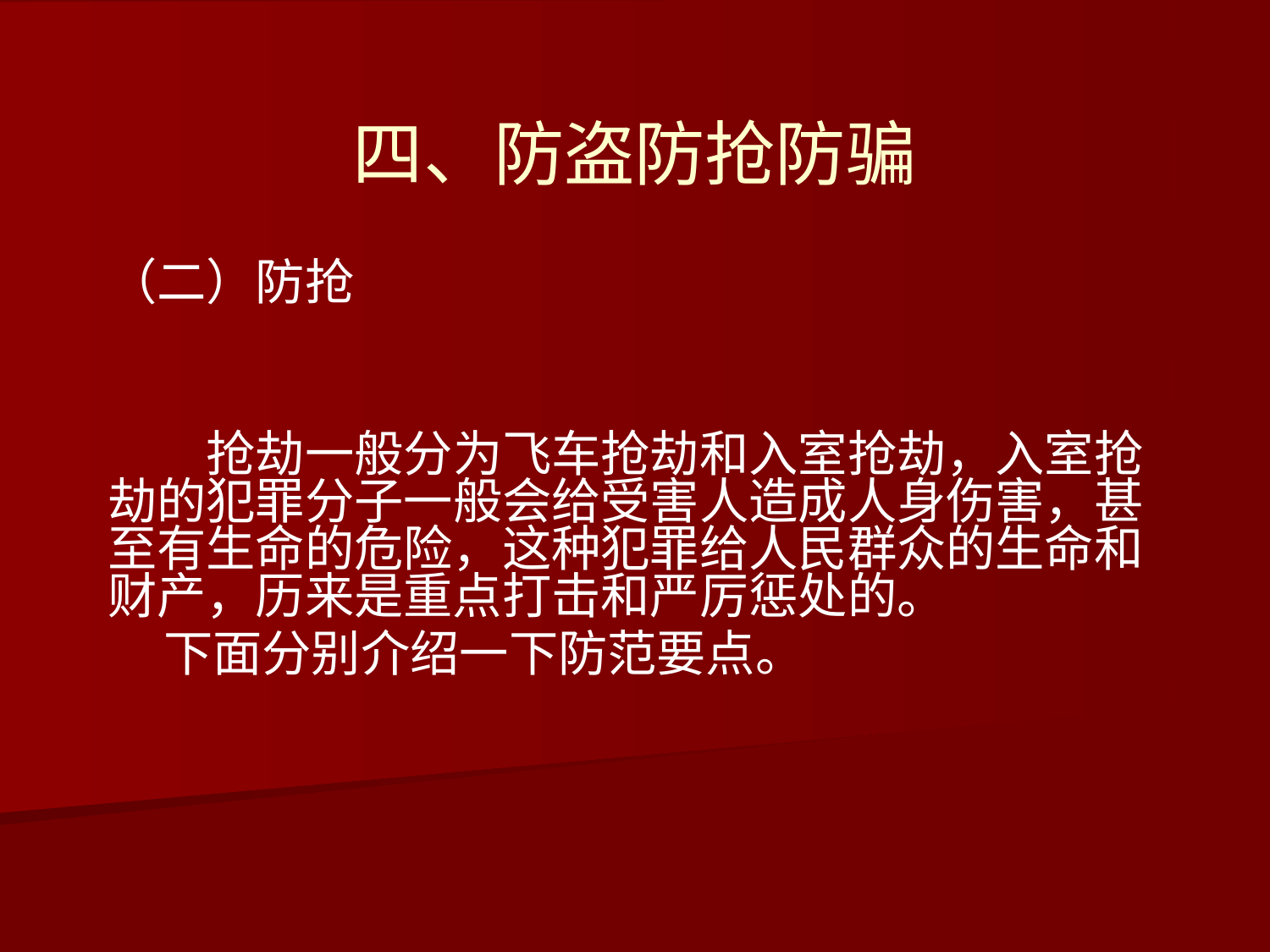

# 四、防盗防抢防骗
（二）防抢

　　抢劫一般分为飞车抢劫和入室抢劫，入室抢劫的犯罪分子一般会给受害人造成人身伤害，甚至有生命的危险，这种犯罪给人民群众的生命和财产，历来是重点打击和严厉惩处的。
    下面分别介绍一下防范要点。

60